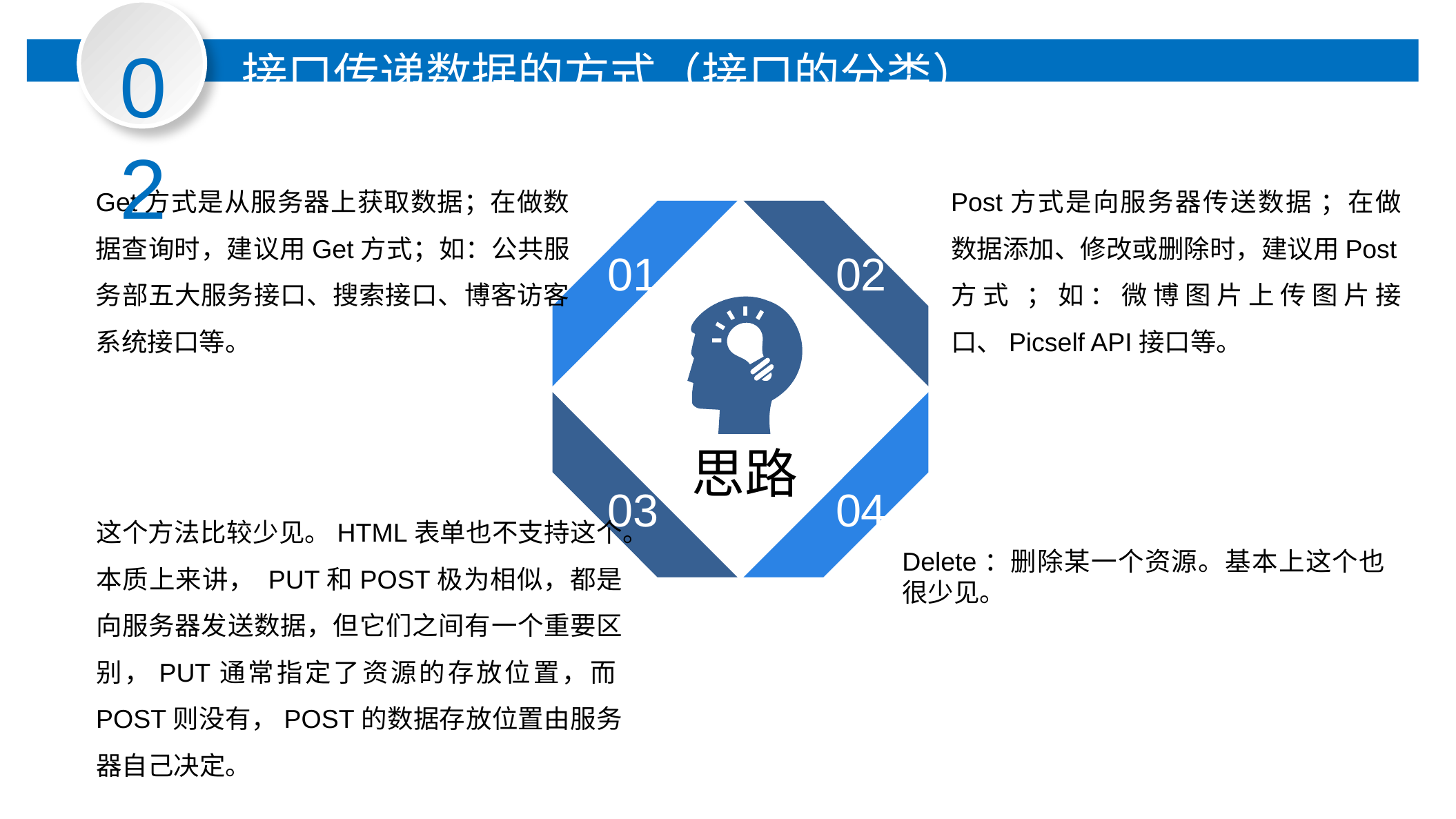

02
接口传递数据的方式（接口的分类）

Get方式是从服务器上获取数据；在做数据查询时，建议用Get方式；如：公共服务部五大服务接口、搜索接口、博客访客系统接口等。
Post方式是向服务器传送数据 ；在做数据添加、修改或删除时，建议用Post方式 ；如：微博图片上传图片接口、Picself API接口等。

01
02

思路
03
04
这个方法比较少见。HTML表单也不支持这个。本质上来讲， PUT和POST极为相似，都是向服务器发送数据，但它们之间有一个重要区别，PUT通常指定了资源的存放位置，而POST则没有，POST的数据存放位置由服务器自己决定。
Delete：删除某一个资源。基本上这个也很少见。